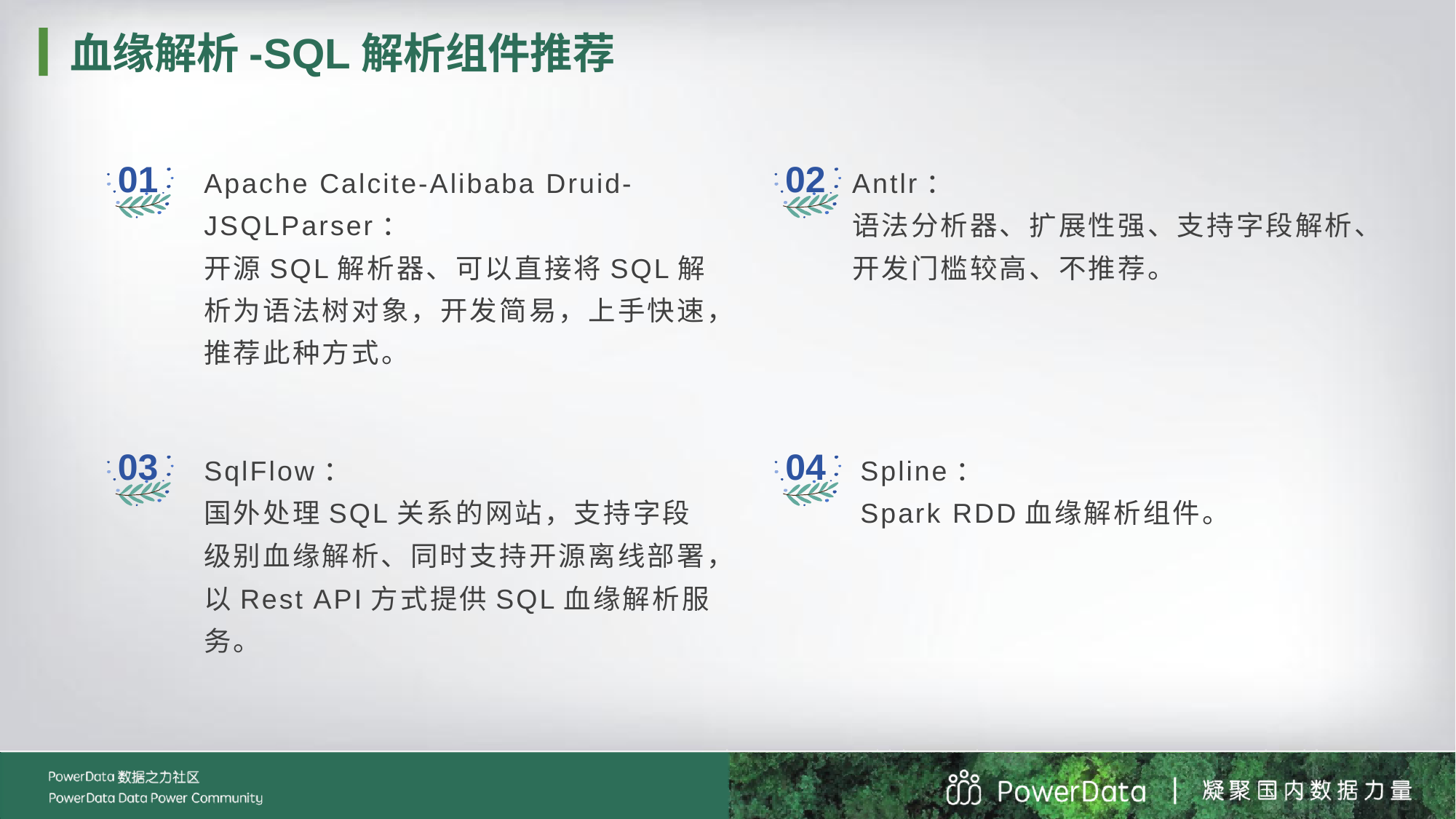

血缘解析-SQL解析组件推荐

01

Apache Calcite-Alibaba Druid-JSQLParser：
开源SQL解析器、可以直接将SQL解析为语法树对象，开发简易，上手快速，推荐此种方式。
02

Antlr：
语法分析器、扩展性强、支持字段解析、开发门槛较高、不推荐。
03

SqlFlow：
国外处理SQL关系的网站，支持字段级别血缘解析、同时支持开源离线部署，以Rest API方式提供SQL血缘解析服务。
04

Spline：
Spark RDD血缘解析组件。